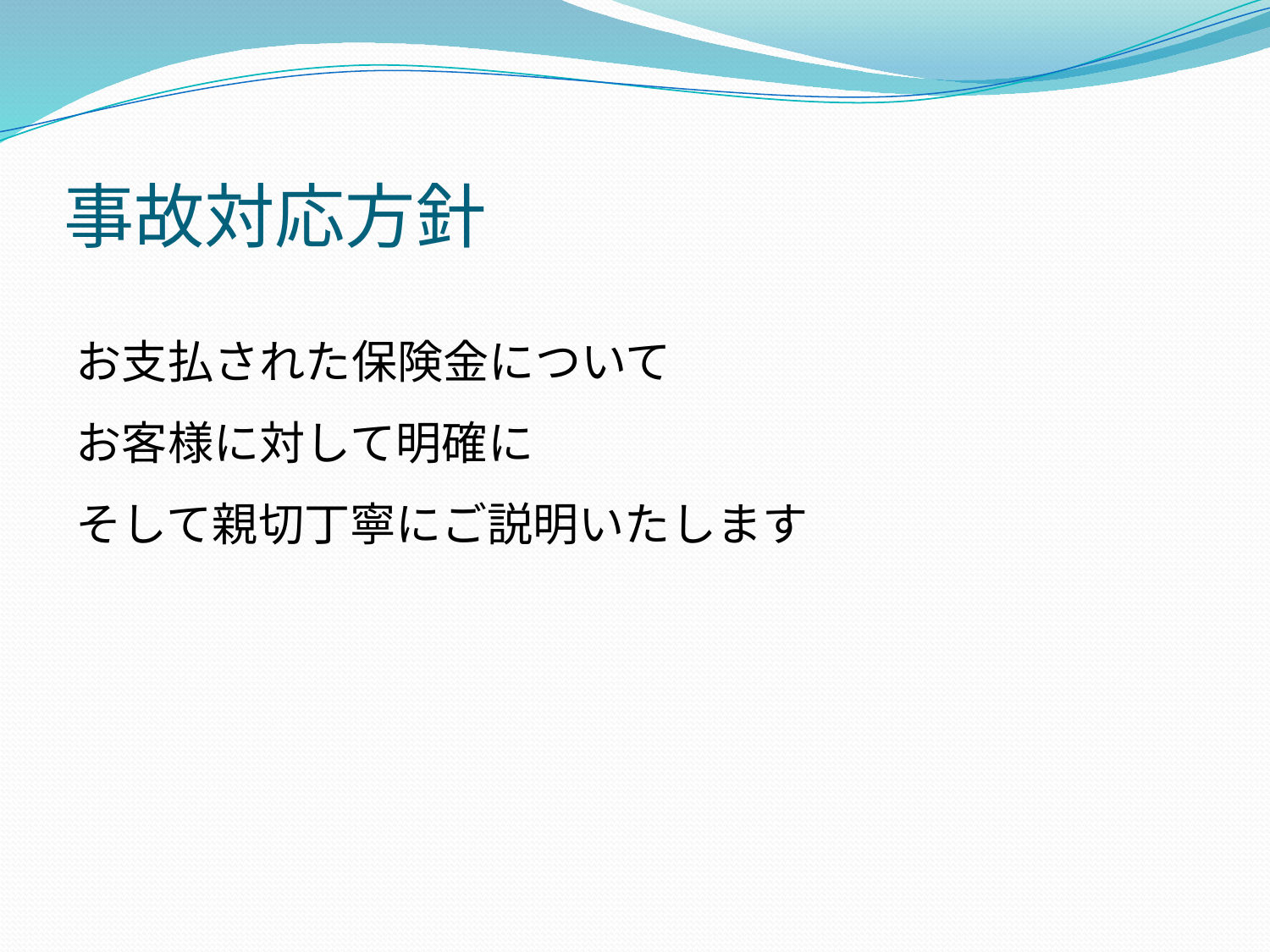

# 事故対応方針
お支払された保険金について
お客様に対して明確に
そして親切丁寧にご説明いたします